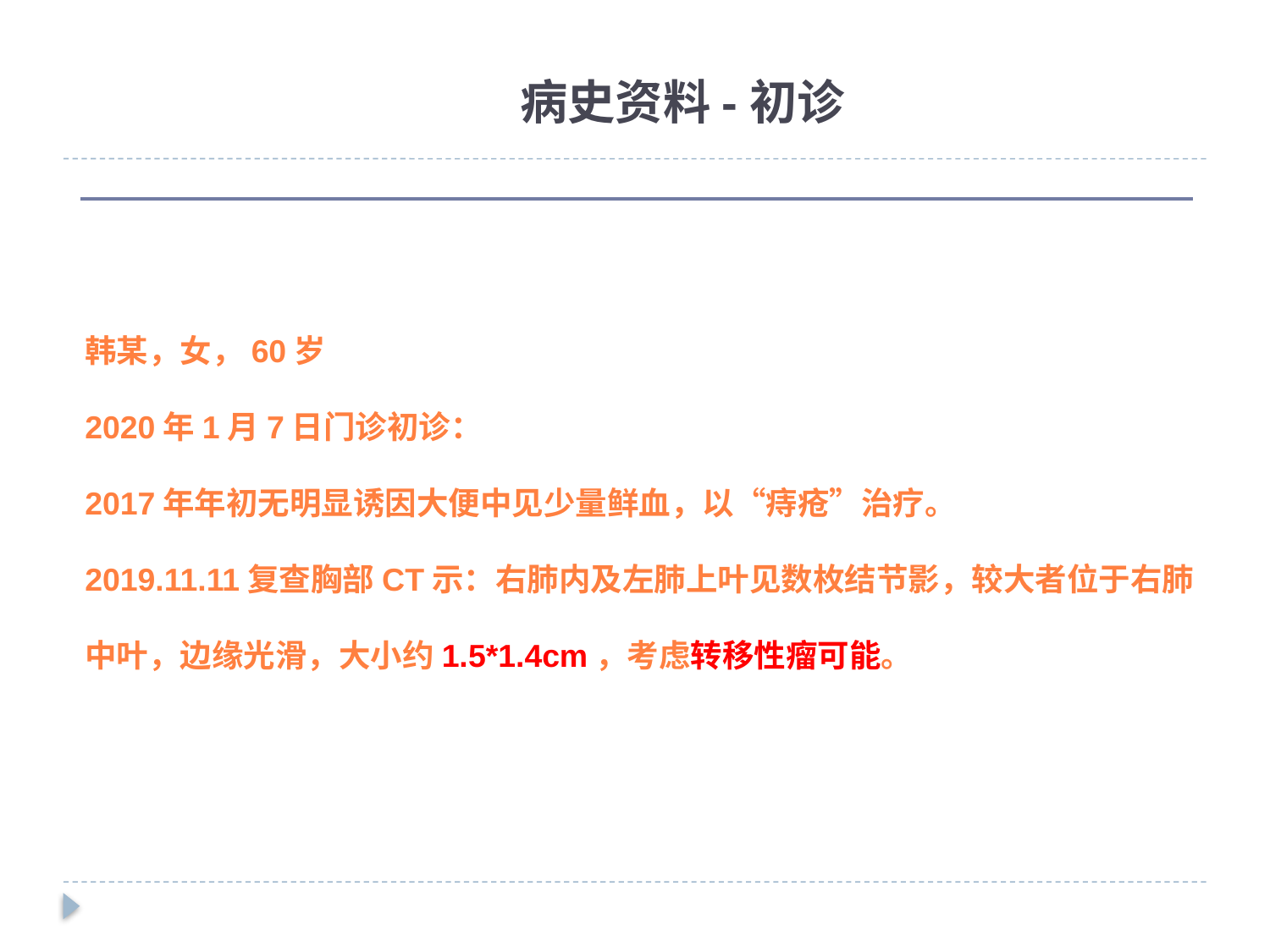

病史资料-初诊
# 韩某，女，60岁 2020年1月7日门诊初诊： 2017年年初无明显诱因大便中见少量鲜血，以“痔疮”治疗。 2019.11.11复查胸部CT示：右肺内及左肺上叶见数枚结节影，较大者位于右肺中叶，边缘光滑，大小约1.5*1.4cm，考虑转移性瘤可能。